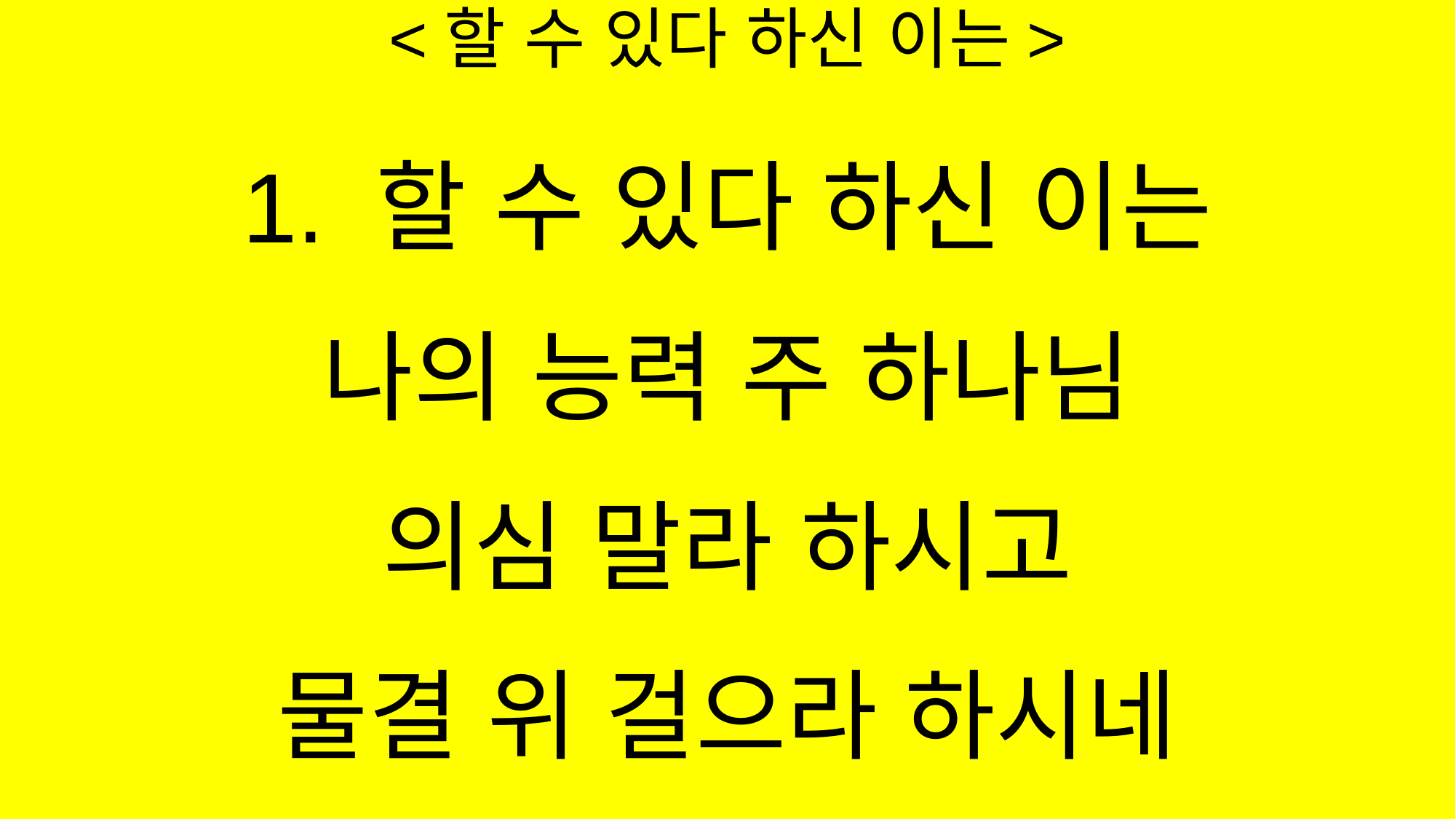

# <할 수 있다 하신 이는>
1. 할 수 있다 하신 이는

나의 능력 주 하나님

의심 말라 하시고

물결 위 걸으라 하시네